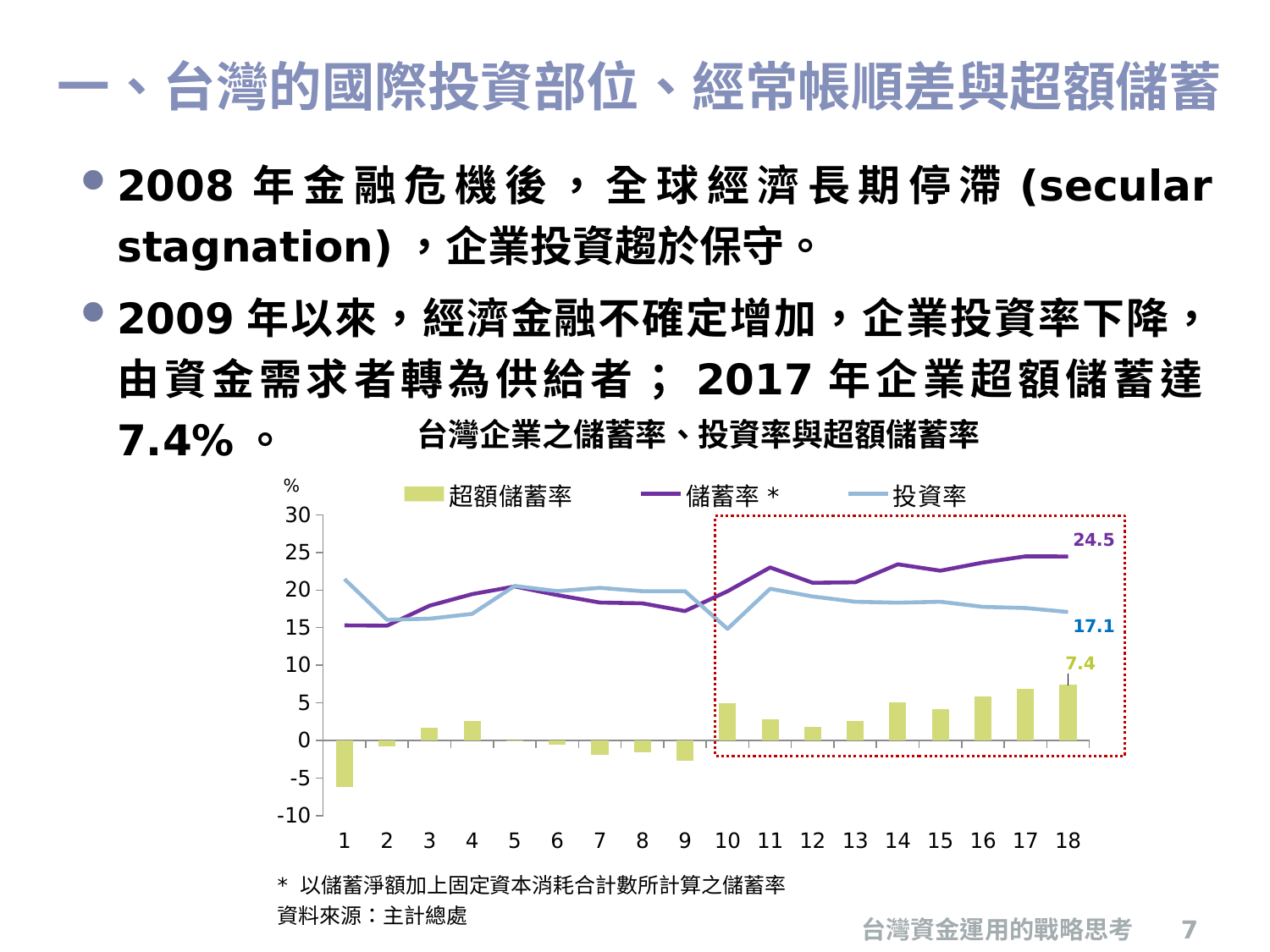

# 一、台灣的國際投資部位、經常帳順差與超額儲蓄
2008年金融危機後，全球經濟長期停滯(secular stagnation)，企業投資趨於保守。
2009年以來，經濟金融不確定增加，企業投資率下降，由資金需求者轉為供給者；2017年企業超額儲蓄達7.4%。

### Chart

| Category | 超額儲蓄率 | 儲蓄率* | 投資率 |
|---|---|---|---|
* 以儲蓄淨額加上固定資本消耗合計數所計算之儲蓄率
資料來源：主計總處
台灣資金運用的戰略思考
7